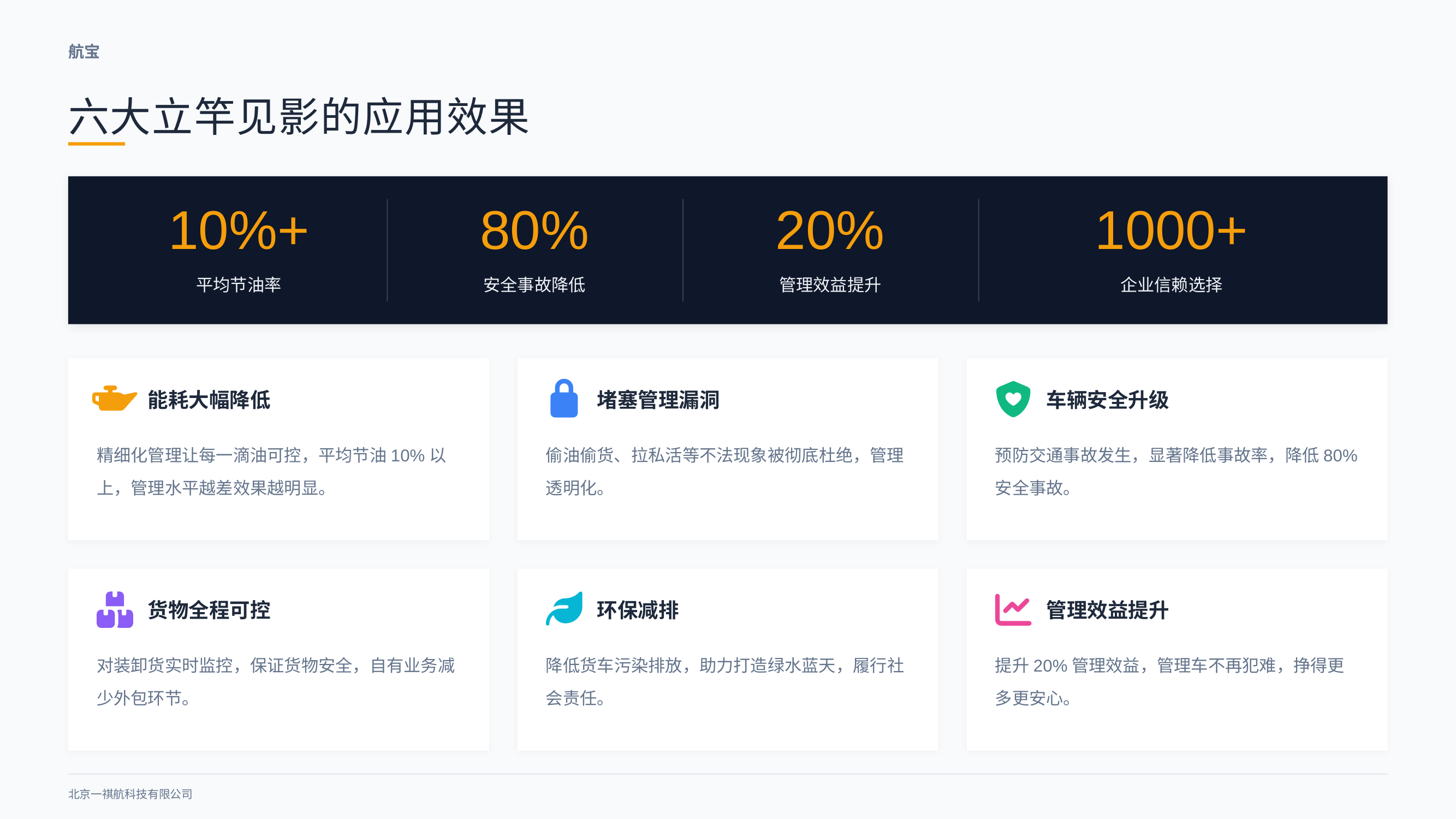

航宝
六大立竿见影的应用效果

10%+
80%
20%
1000+

平均节油率
安全事故降低
管理效益提升
企业信赖选择

能耗大幅降低

堵塞管理漏洞

车辆安全升级
精细化管理让每一滴油可控，平均节油10%以上，管理水平越差效果越明显。
偷油偷货、拉私活等不法现象被彻底杜绝，管理透明化。
预防交通事故发生，显著降低事故率，降低80%安全事故。

货物全程可控

环保减排

管理效益提升
对装卸货实时监控，保证货物安全，自有业务减少外包环节。
降低货车污染排放，助力打造绿水蓝天，履行社会责任。
提升20%管理效益，管理车不再犯难，挣得更多更安心。

北京一祺航科技有限公司